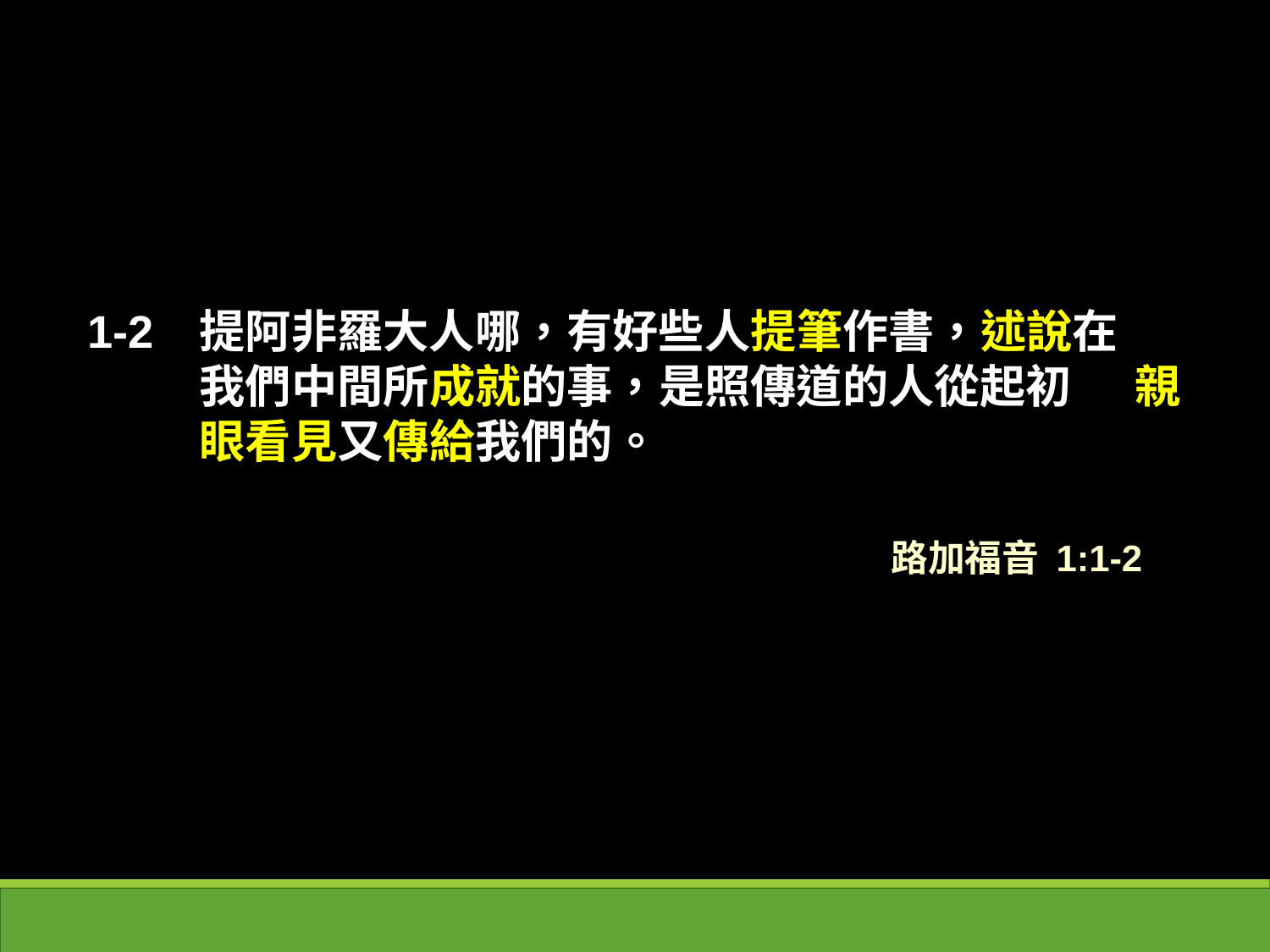

1-2	提阿非羅大人哪，有好些人提筆作書，述說在    我們中間所成就的事，是照傳道的人從起初      親眼看見又傳給我們的。
路加福音 1:1-2